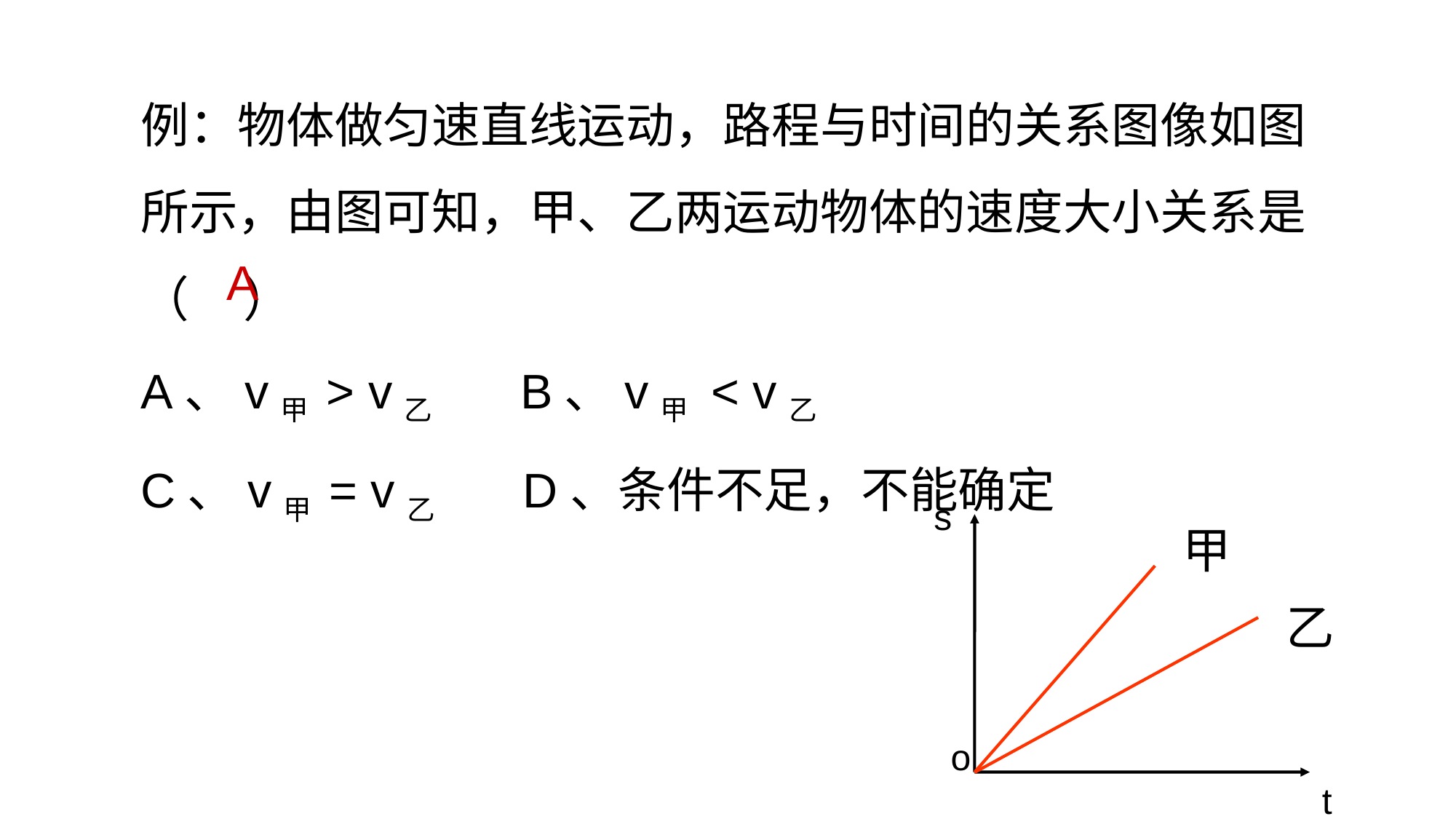

例：物体做匀速直线运动，路程与时间的关系图像如图所示，由图可知，甲、乙两运动物体的速度大小关系是（     ）
A、v甲 > v乙       B、v甲 < v乙
C、v甲 = v乙       D、条件不足，不能确定

A
s

甲

乙

o

t